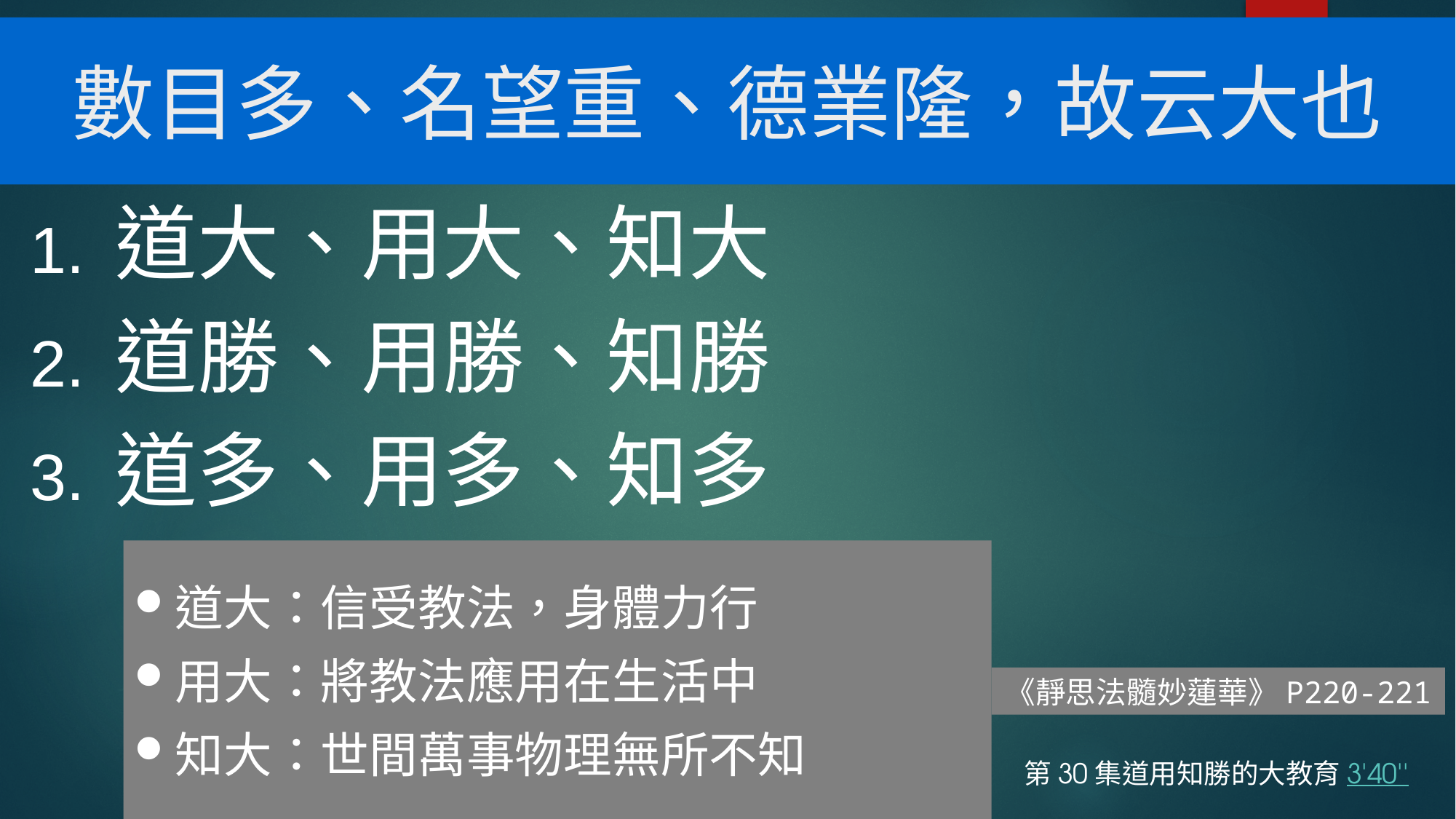

# 數目多、名望重、德業隆，故云大也
道大、用大、知大
道勝、用勝、知勝
道多、用多、知多
道大：信受教法，身體力行
用大：將教法應用在生活中
知大：世間萬事物理無所不知
《靜思法髓妙蓮華》P220-221
第30集道用知勝的大教育3'40''